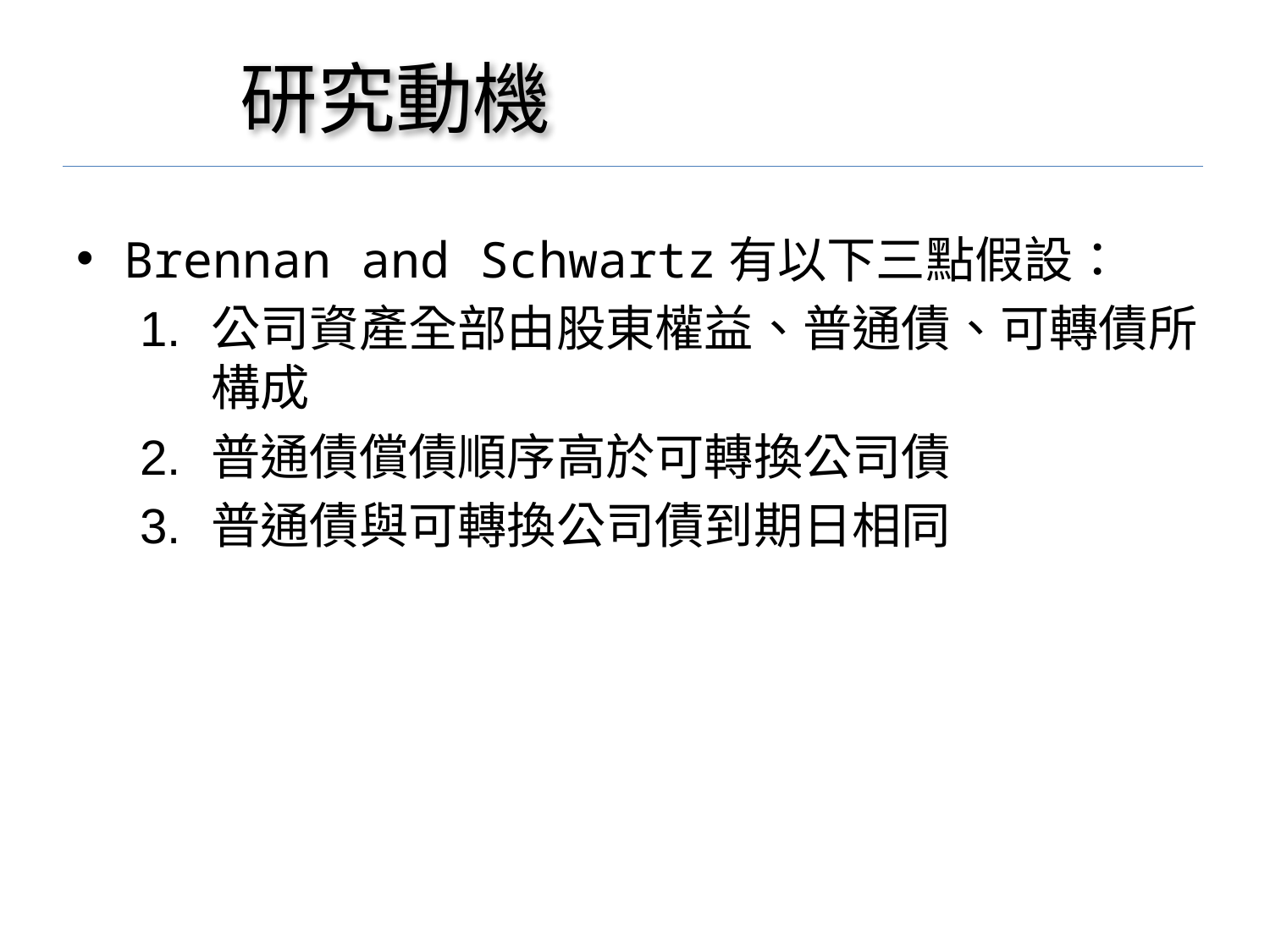

研究動機
Brennan and Schwartz有以下三點假設：
公司資產全部由股東權益、普通債、可轉債所構成
普通債償債順序高於可轉換公司債
普通債與可轉換公司債到期日相同